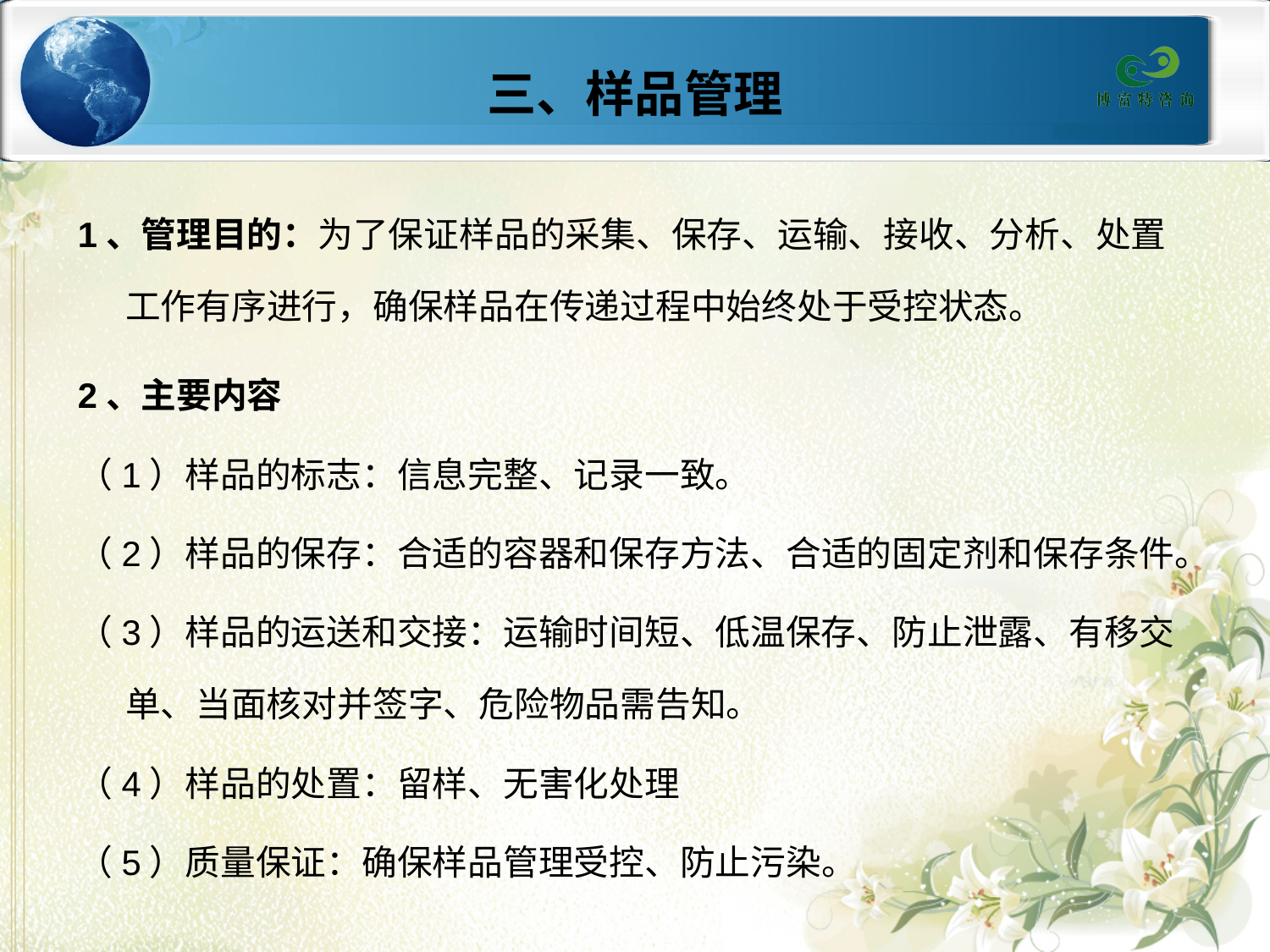

# 三、样品管理
1、管理目的：为了保证样品的采集、保存、运输、接收、分析、处置工作有序进行，确保样品在传递过程中始终处于受控状态。
2、主要内容
（1）样品的标志：信息完整、记录一致。
（2）样品的保存：合适的容器和保存方法、合适的固定剂和保存条件。
（3）样品的运送和交接：运输时间短、低温保存、防止泄露、有移交单、当面核对并签字、危险物品需告知。
（4）样品的处置：留样、无害化处理
（5）质量保证：确保样品管理受控、防止污染。